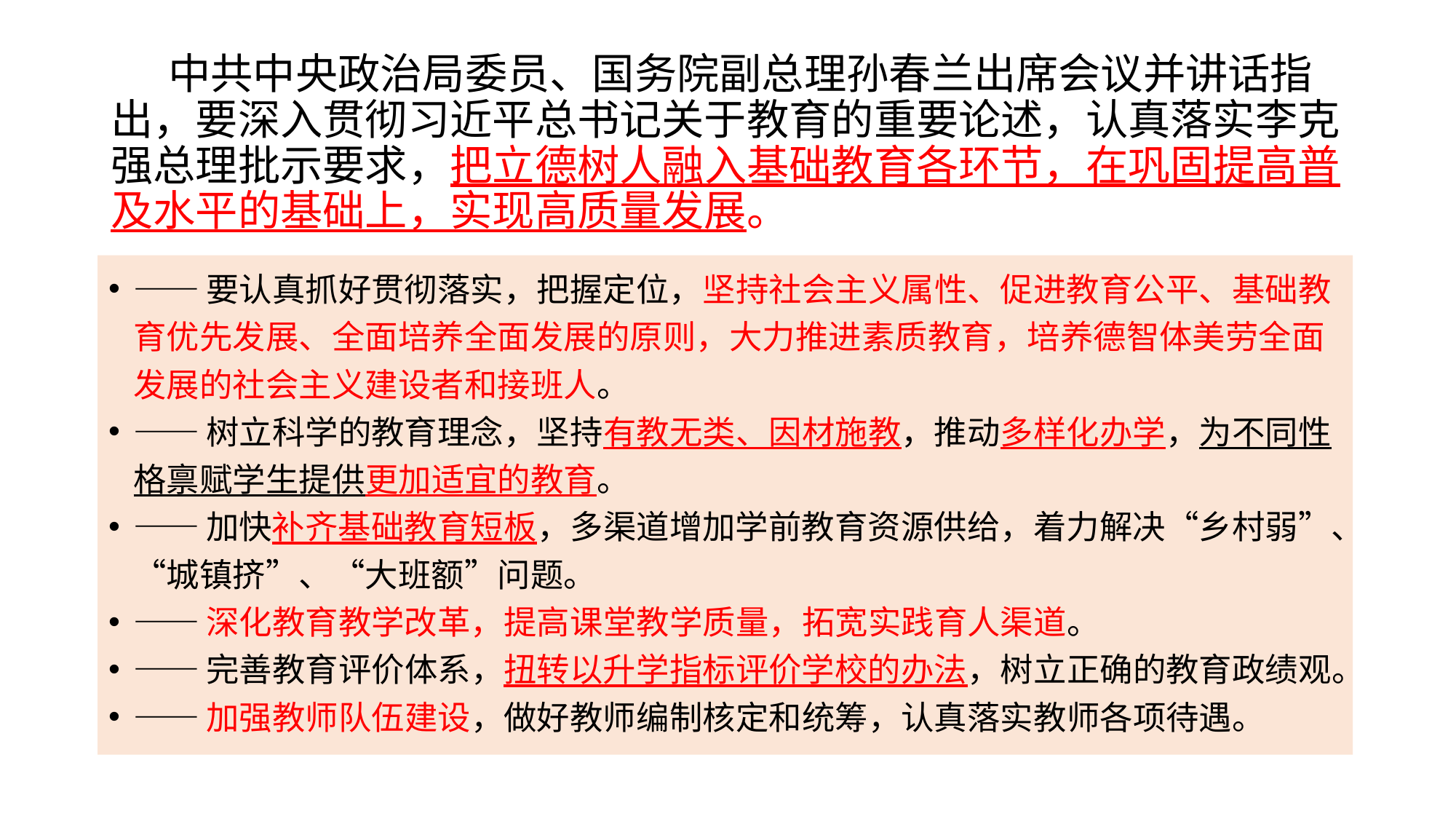

# 中共中央政治局委员、国务院副总理孙春兰出席会议并讲话指出，要深入贯彻习近平总书记关于教育的重要论述，认真落实李克强总理批示要求，把立德树人融入基础教育各环节，在巩固提高普及水平的基础上，实现高质量发展。
——要认真抓好贯彻落实，把握定位，坚持社会主义属性、促进教育公平、基础教育优先发展、全面培养全面发展的原则，大力推进素质教育，培养德智体美劳全面发展的社会主义建设者和接班人。
——树立科学的教育理念，坚持有教无类、因材施教，推动多样化办学，为不同性格禀赋学生提供更加适宜的教育。
——加快补齐基础教育短板，多渠道增加学前教育资源供给，着力解决“乡村弱”、“城镇挤”、“大班额”问题。
——深化教育教学改革，提高课堂教学质量，拓宽实践育人渠道。
——完善教育评价体系，扭转以升学指标评价学校的办法，树立正确的教育政绩观。
——加强教师队伍建设，做好教师编制核定和统筹，认真落实教师各项待遇。